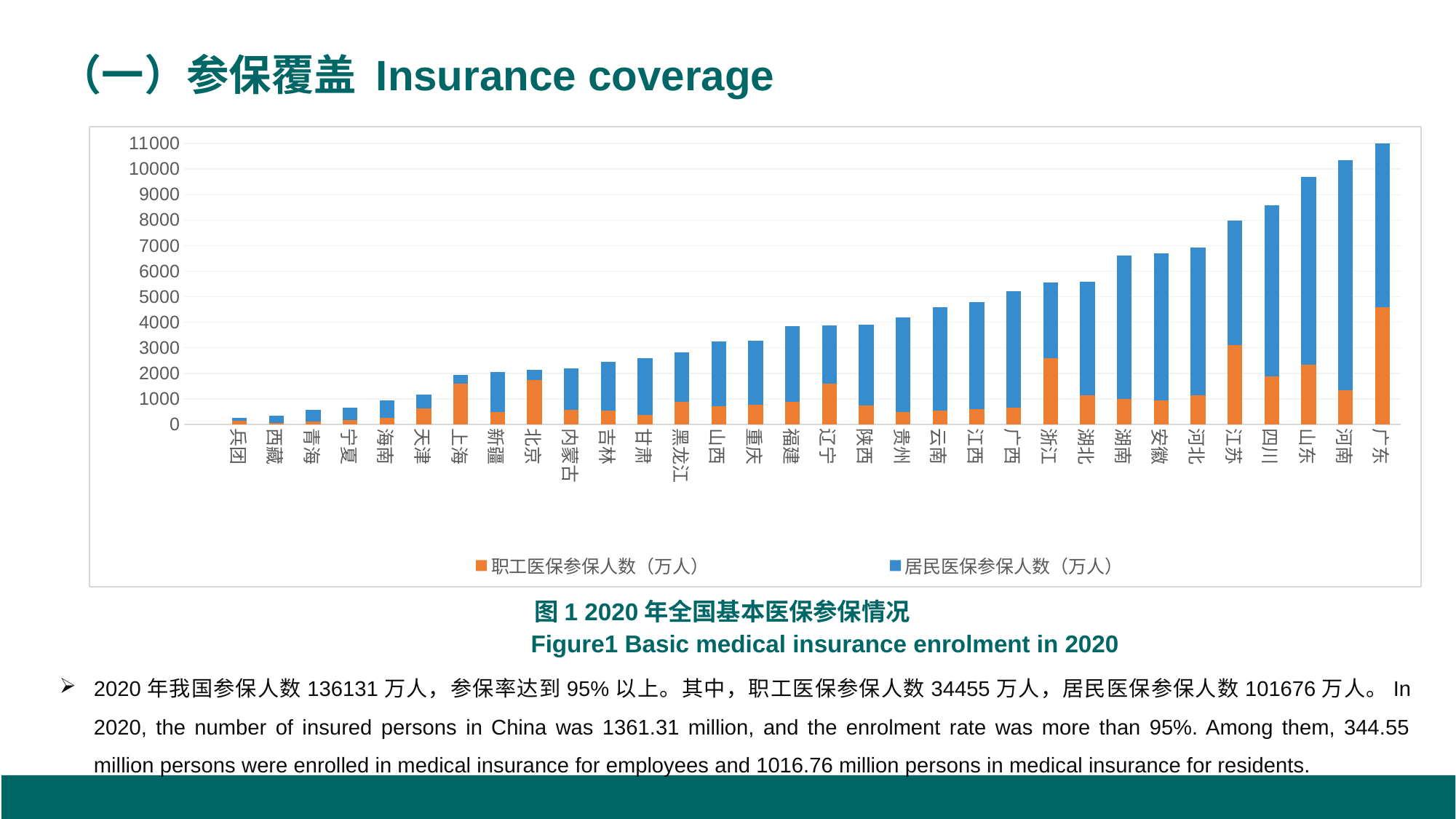

（一）参保覆盖 Insurance coverage

[unsupported chart]

    图1 2020年全国基本医保参保情况
     Figure1 Basic medical insurance enrolment in 2020
2020年我国参保人数136131万人，参保率达到95%以上。其中，职工医保参保人数34455万人，居民医保参保人数101676万人。In 2020, the number of insured persons in China was 1361.31 million, and the enrolment rate was more than 95%. Among them, 344.55 million persons were enrolled in medical insurance for employees and 1016.76 million persons in medical insurance for residents.